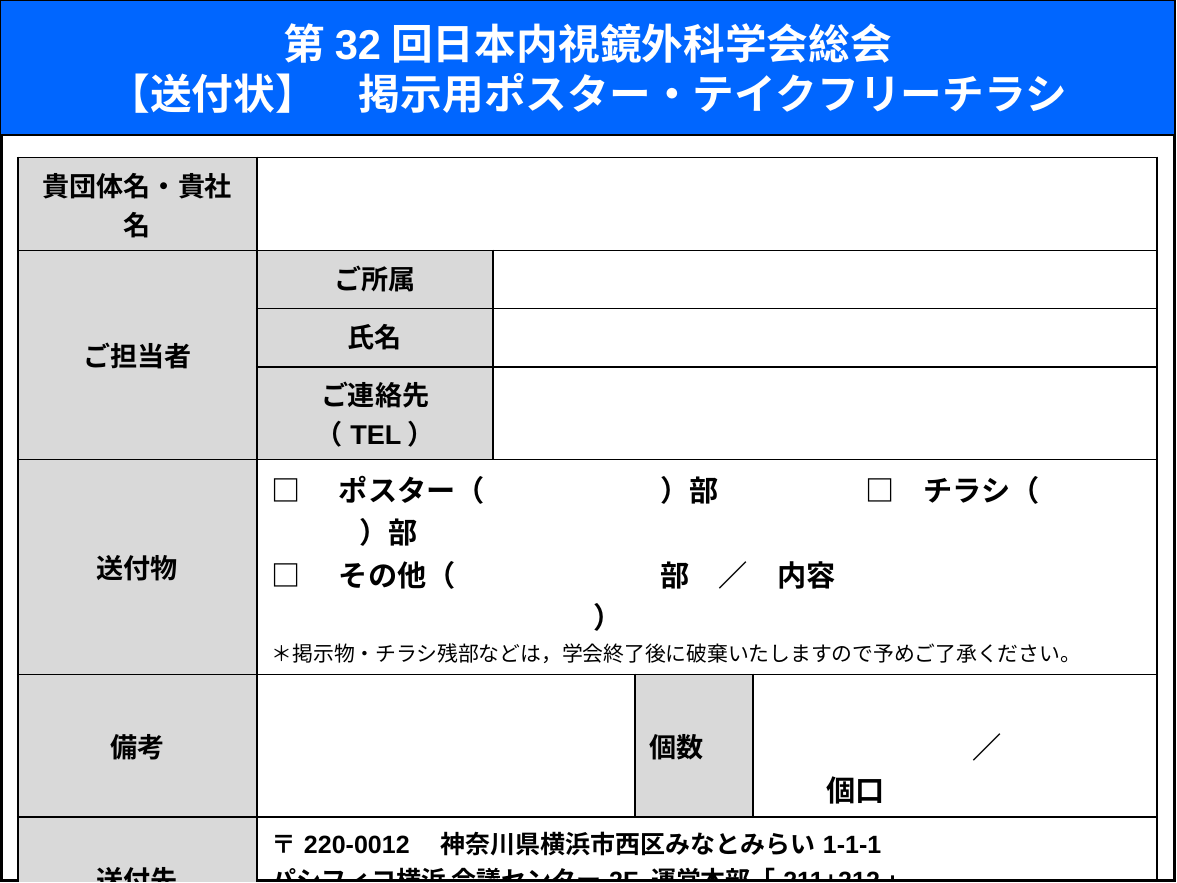

第32回日本内視鏡外科学会総会
【送付状】　掲示用ポスター・テイクフリーチラシ
| 貴団体名・貴社名 |  |  |  |  |
| --- | --- | --- | --- | --- |
| ご担当者 | ご所属 |  |  |  |
|  | 氏名 |  |  |  |
|  | ご連絡先（TEL） |  |  |  |
| 送付物 | □　ポスター（　　　　　　）部　　　　　□　チラシ（　　　　　　）部 □　その他（　　　　　　　部　／　内容　　　　　　　　　　　　　　　　　　　　　） ＊掲示物・チラシ残部などは，学会終了後に破棄いたしますので予めご了承ください。 |  |  |  |
| 備考 |  |  | 個数 | ／　　　　　　個口 |
| 送付先 | 〒220-0012　神奈川県横浜市西区みなとみらい1-1-1 パシフィコ横浜 会議センター2F 運営本部「211+212」 第32回日本内視鏡外科学会総会準備室　宛 |  |  |  |
| 必着日 | 2019年12月4日（水）午前中　必着 |  |  |  |
| ※必要事項を全てご記入の上、必ず荷物側面の見えやすい場所に全ての荷物に貼付してください。 ※本送付状はカラーで印刷をお願いします。 |  |  |  |  |